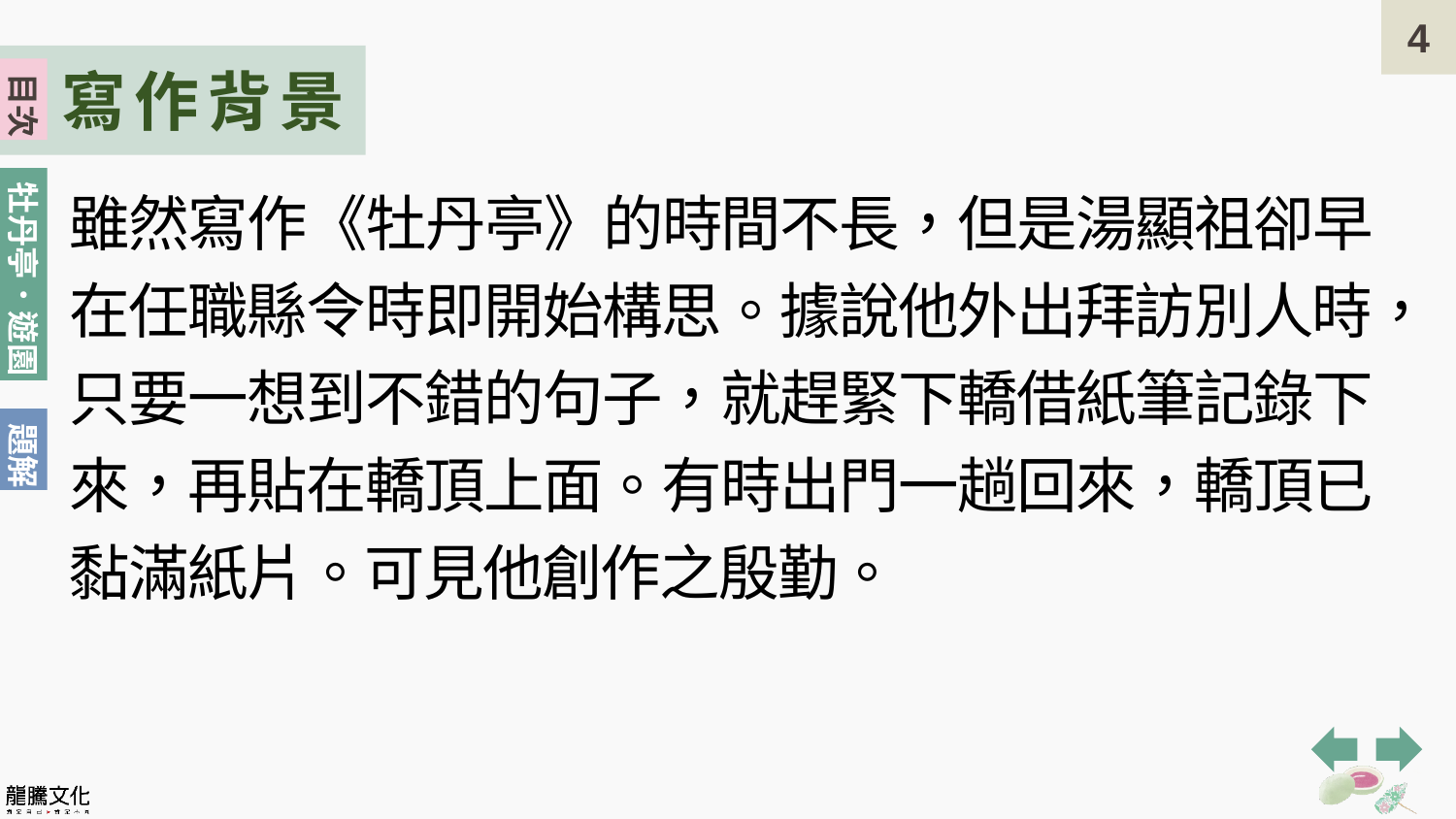

寫作背景
目次
雖然寫作《牡丹亭》的時間不長，但是湯顯祖卻早在任職縣令時即開始構思。據說他外出拜訪別人時，只要一想到不錯的句子，就趕緊下轎借紙筆記錄下來，再貼在轎頂上面。有時出門一趟回來，轎頂已黏滿紙片。可見他創作之殷勤。